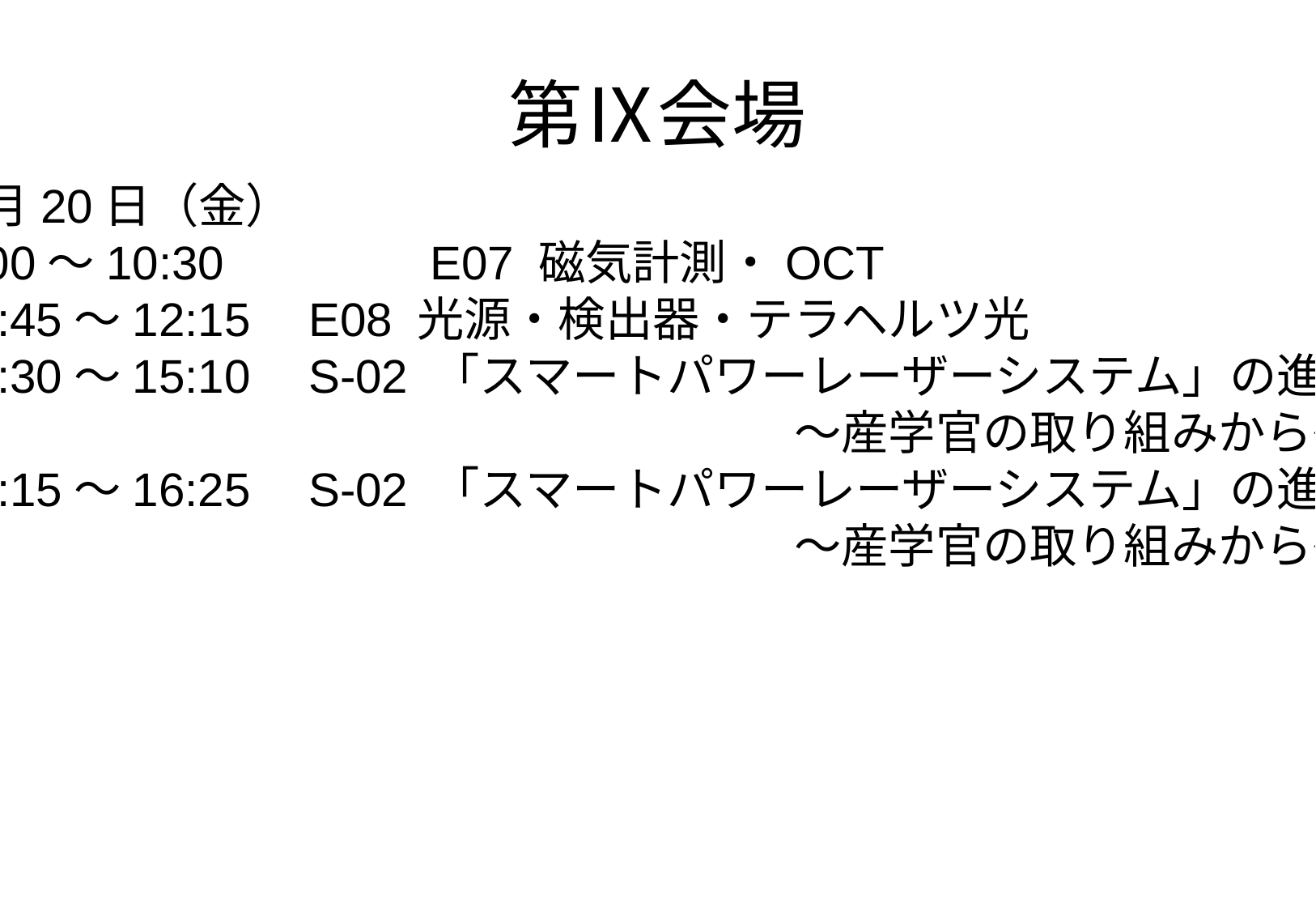

# 第Ⅸ会場
1月20日（金）
9:00～10:30		E07 磁気計測・OCT
10:45～12:15	E08 光源・検出器・テラヘルツ光
13:30～15:10	S-02 「スマートパワーレーザーシステム」の進展
							～産学官の取り組みから～
15:15～16:25	S-02 「スマートパワーレーザーシステム」の進展
							～産学官の取り組みから～